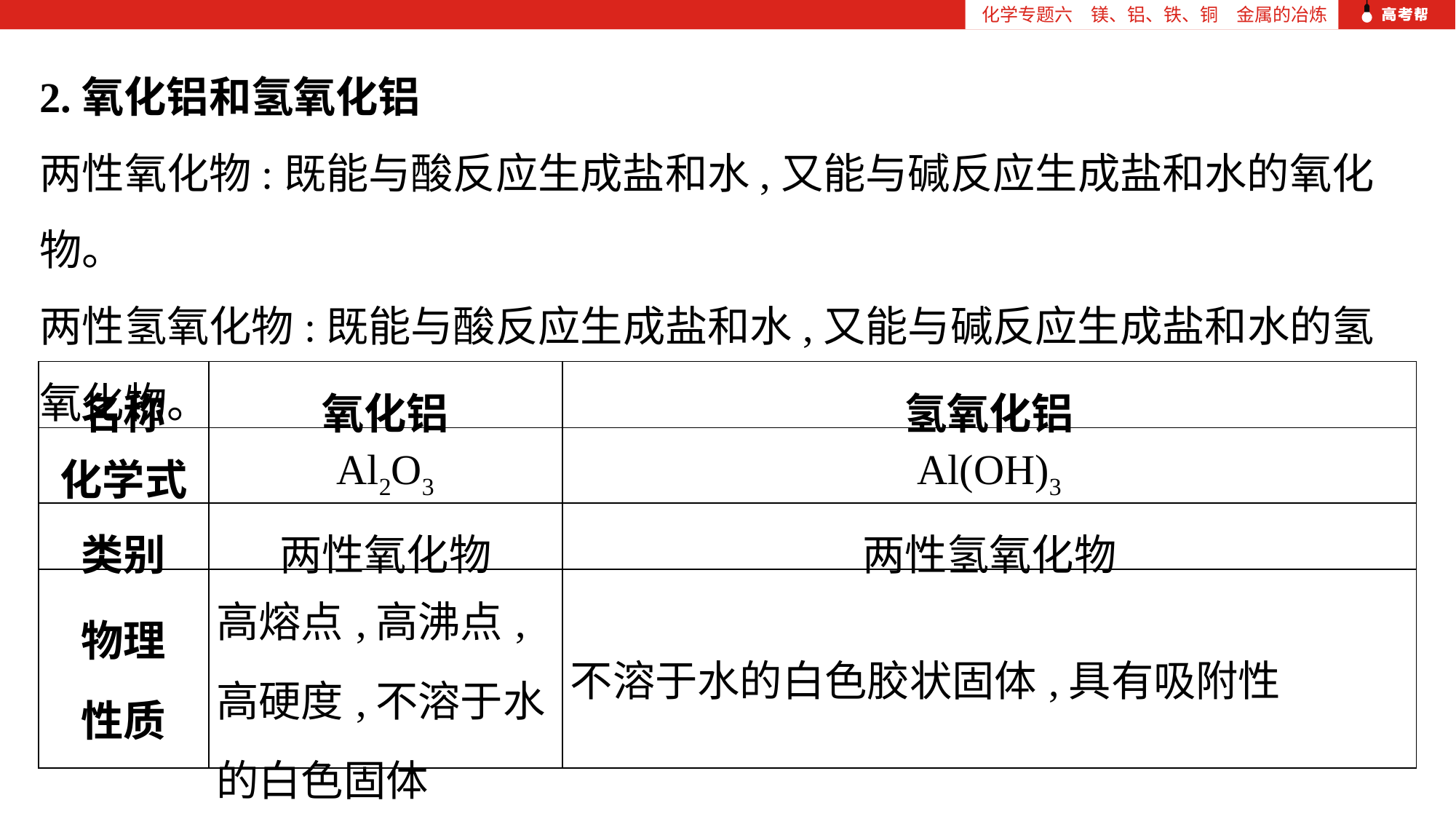

化学专题六　镁、铝、铁、铜　金属的冶炼

2.氧化铝和氢氧化铝
两性氧化物:既能与酸反应生成盐和水,又能与碱反应生成盐和水的氧化物。
两性氢氧化物:既能与酸反应生成盐和水,又能与碱反应生成盐和水的氢氧化物。
| 名称 | 氧化铝 | 氢氧化铝 |
| --- | --- | --- |
| 化学式 | Al2O3 | Al(OH)3 |
| 类别 | 两性氧化物 | 两性氢氧化物 |
| 物理 性质 | 高熔点,高沸点,高硬度,不溶于水的白色固体 | 不溶于水的白色胶状固体,具有吸附性 |